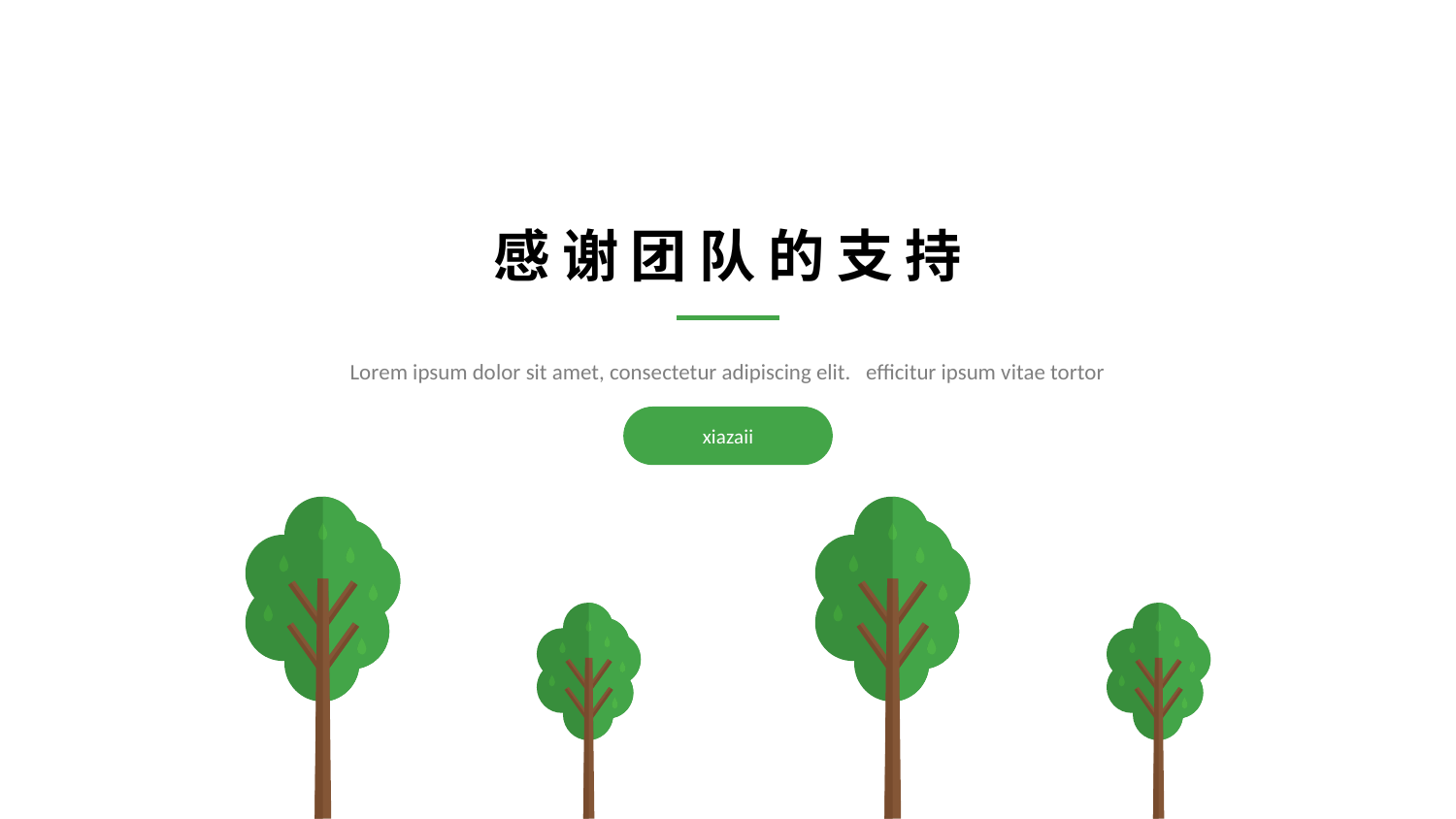

感谢团队的支持
Lorem ipsum dolor sit amet, consectetur adipiscing elit.   efficitur ipsum vitae tortor
xiazaii